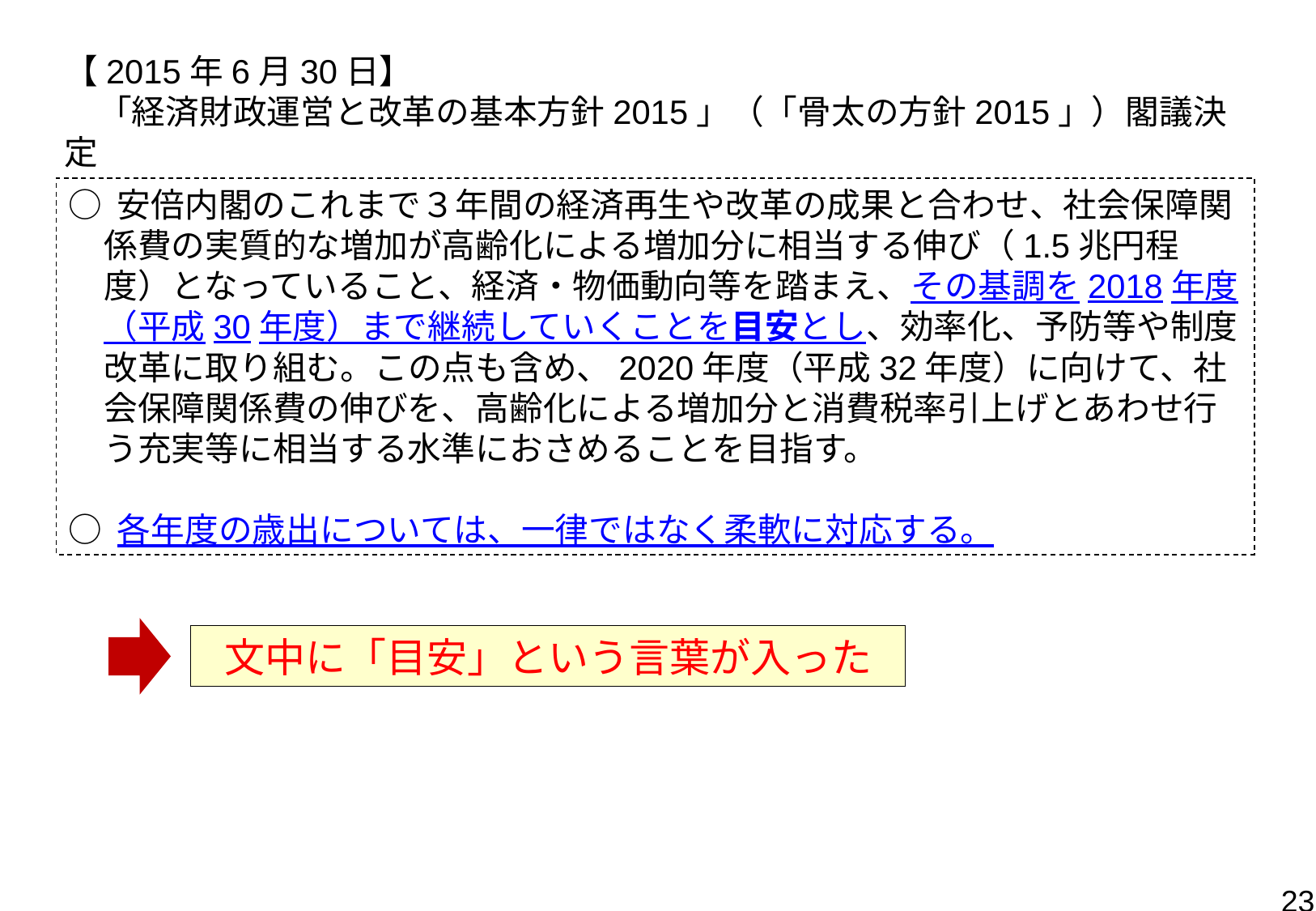

【2015年6月30日】
　「経済財政運営と改革の基本方針2015」（「骨太の方針2015」）閣議決定
○ 安倍内閣のこれまで３年間の経済再生や改革の成果と合わせ、社会保障関係費の実質的な増加が高齢化による増加分に相当する伸び（1.5兆円程度）となっていること、経済・物価動向等を踏まえ、その基調を2018年度（平成30年度）まで継続していくことを目安とし、効率化、予防等や制度改革に取り組む。この点も含め、2020年度（平成32年度）に向けて、社会保障関係費の伸びを、高齢化による増加分と消費税率引上げとあわせ行う充実等に相当する水準におさめることを目指す。

○ 各年度の歳出については、一律ではなく柔軟に対応する。

文中に「目安」という言葉が入った
23